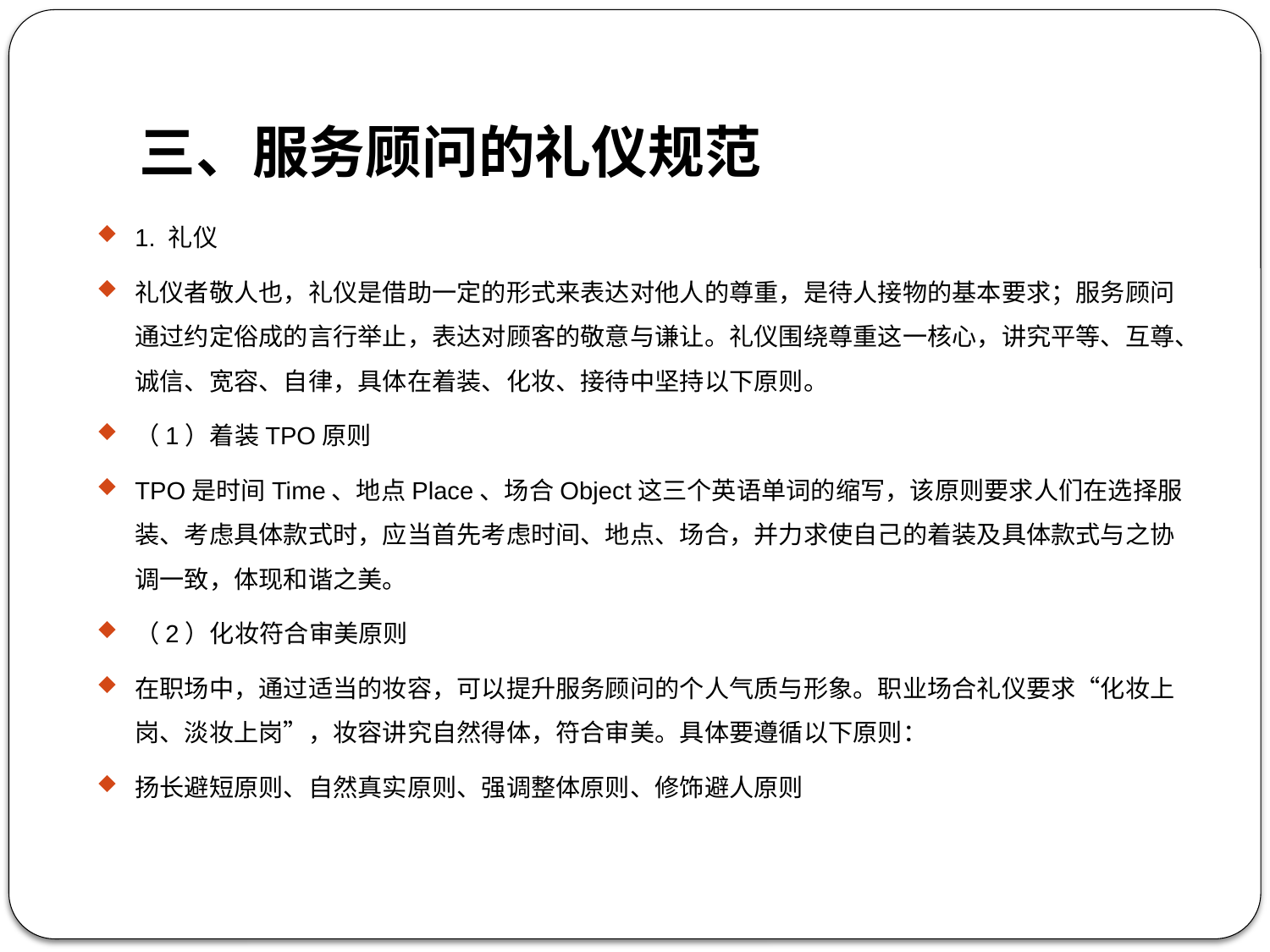

# 三、服务顾问的礼仪规范
1. 礼仪
礼仪者敬人也，礼仪是借助一定的形式来表达对他人的尊重，是待人接物的基本要求；服务顾问通过约定俗成的言行举止，表达对顾客的敬意与谦让。礼仪围绕尊重这一核心，讲究平等、互尊、诚信、宽容、自律，具体在着装、化妆、接待中坚持以下原则。
（1）着装TPO原则
TPO是时间Time、地点Place、场合Object这三个英语单词的缩写，该原则要求人们在选择服装、考虑具体款式时，应当首先考虑时间、地点、场合，并力求使自己的着装及具体款式与之协调一致，体现和谐之美。
（2）化妆符合审美原则
在职场中，通过适当的妆容，可以提升服务顾问的个人气质与形象。职业场合礼仪要求“化妆上岗、淡妆上岗”，妆容讲究自然得体，符合审美。具体要遵循以下原则：
扬长避短原则、自然真实原则、强调整体原则、修饰避人原则